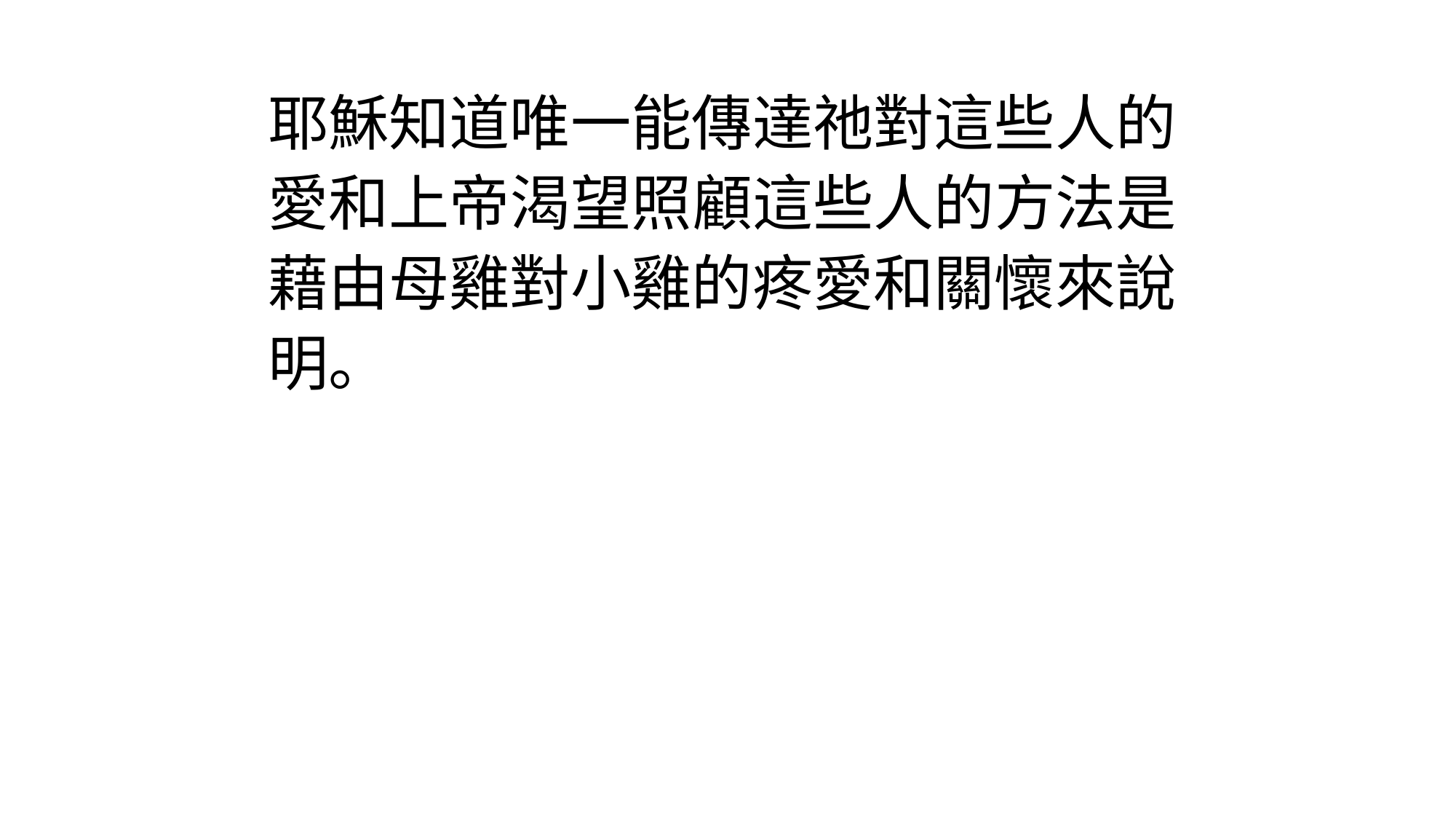

耶穌知道唯一能傳達祂對這些人的愛和上帝渴望照顧這些人的方法是藉由母雞對小雞的疼愛和關懷來說明。